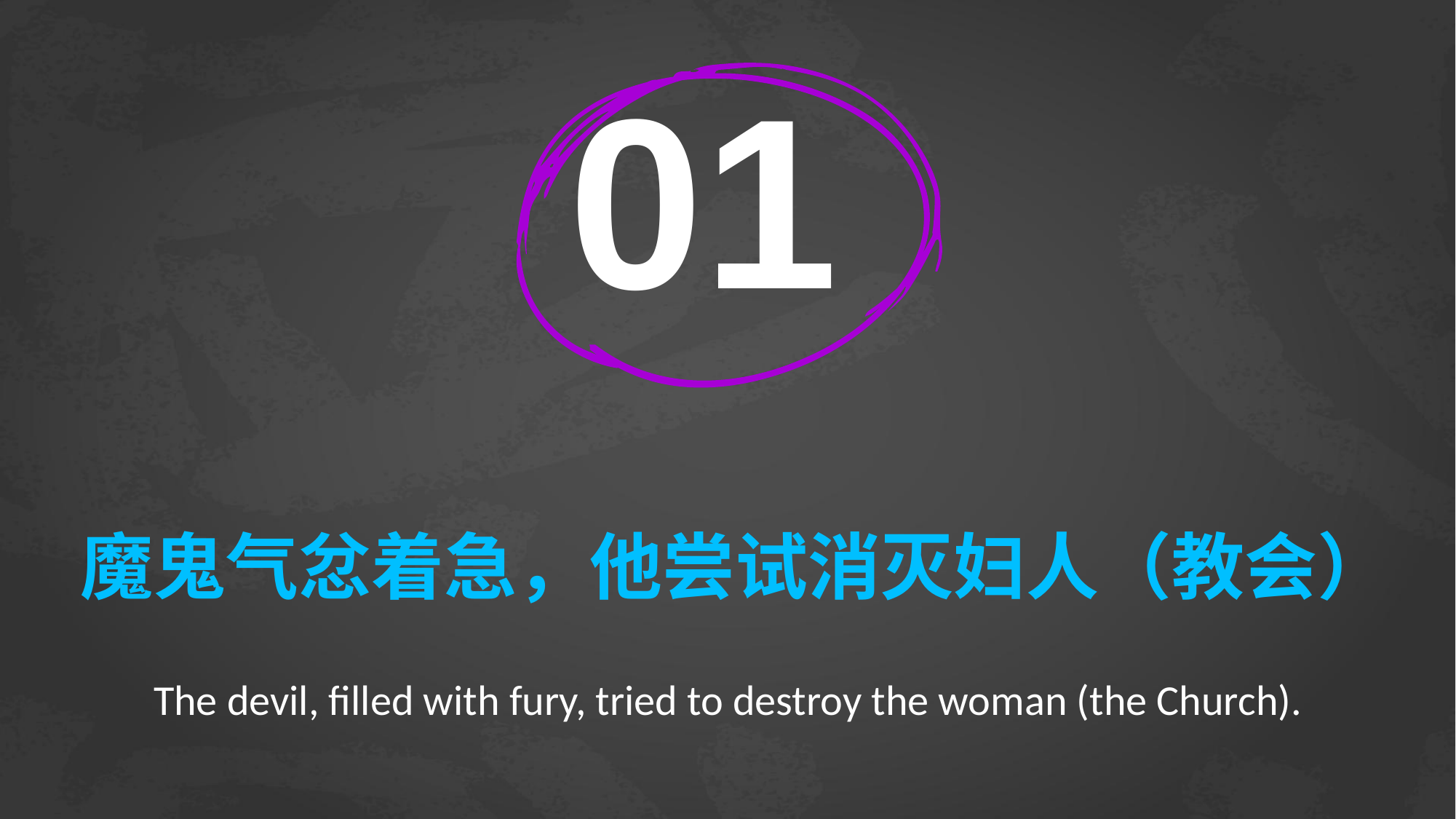

01
# 魔鬼气忿着急，他尝试消灭妇人（教会）

The devil, filled with fury, tried to destroy the woman (the Church).